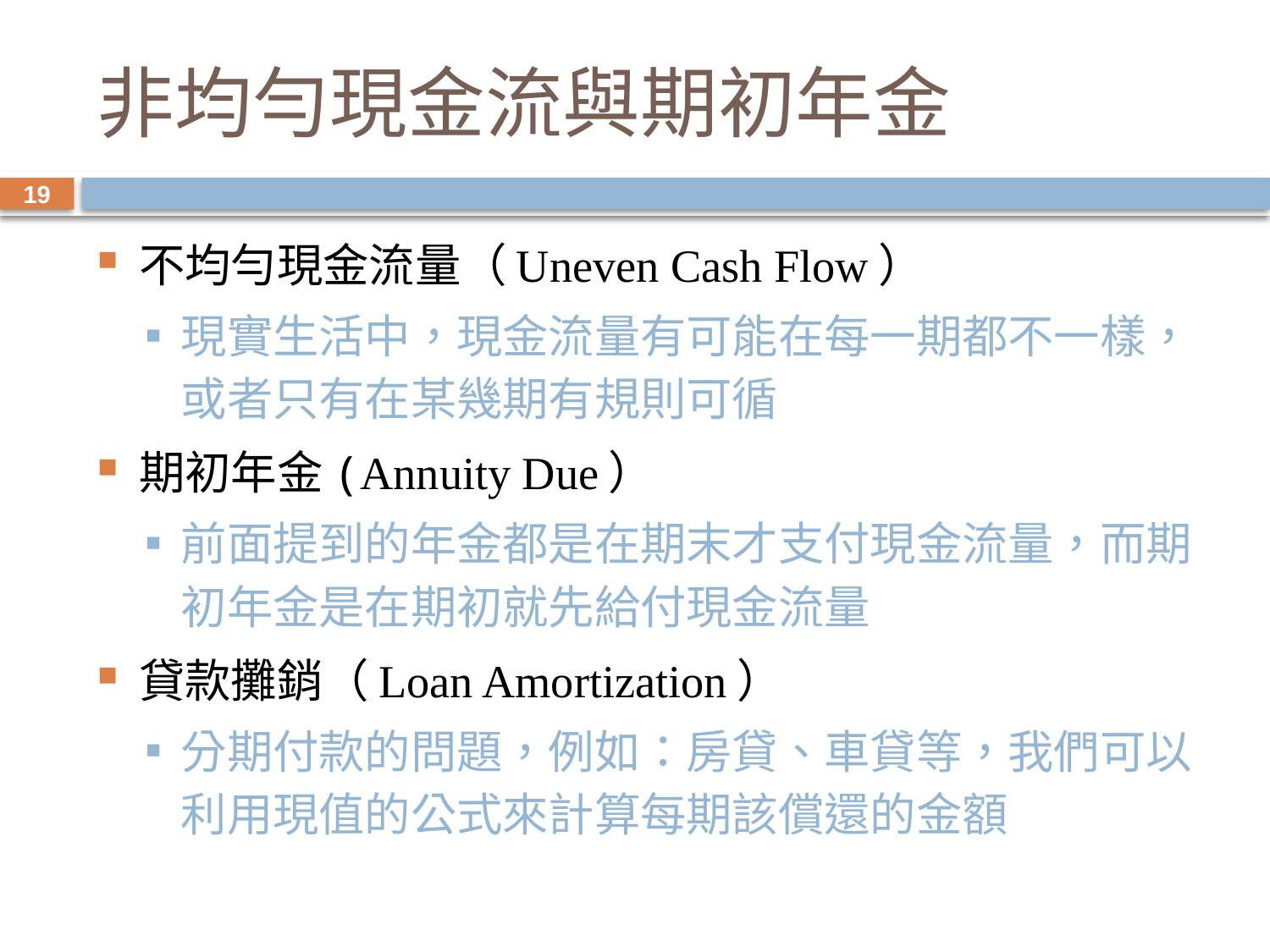

# 非均勻現金流與期初年金
19
不均勻現金流量（Uneven Cash Flow）
現實生活中，現金流量有可能在每一期都不一樣，或者只有在某幾期有規則可循
期初年金(Annuity Due）
前面提到的年金都是在期末才支付現金流量，而期初年金是在期初就先給付現金流量
貸款攤銷（Loan Amortization）
分期付款的問題，例如：房貸、車貸等，我們可以利用現值的公式來計算每期該償還的金額